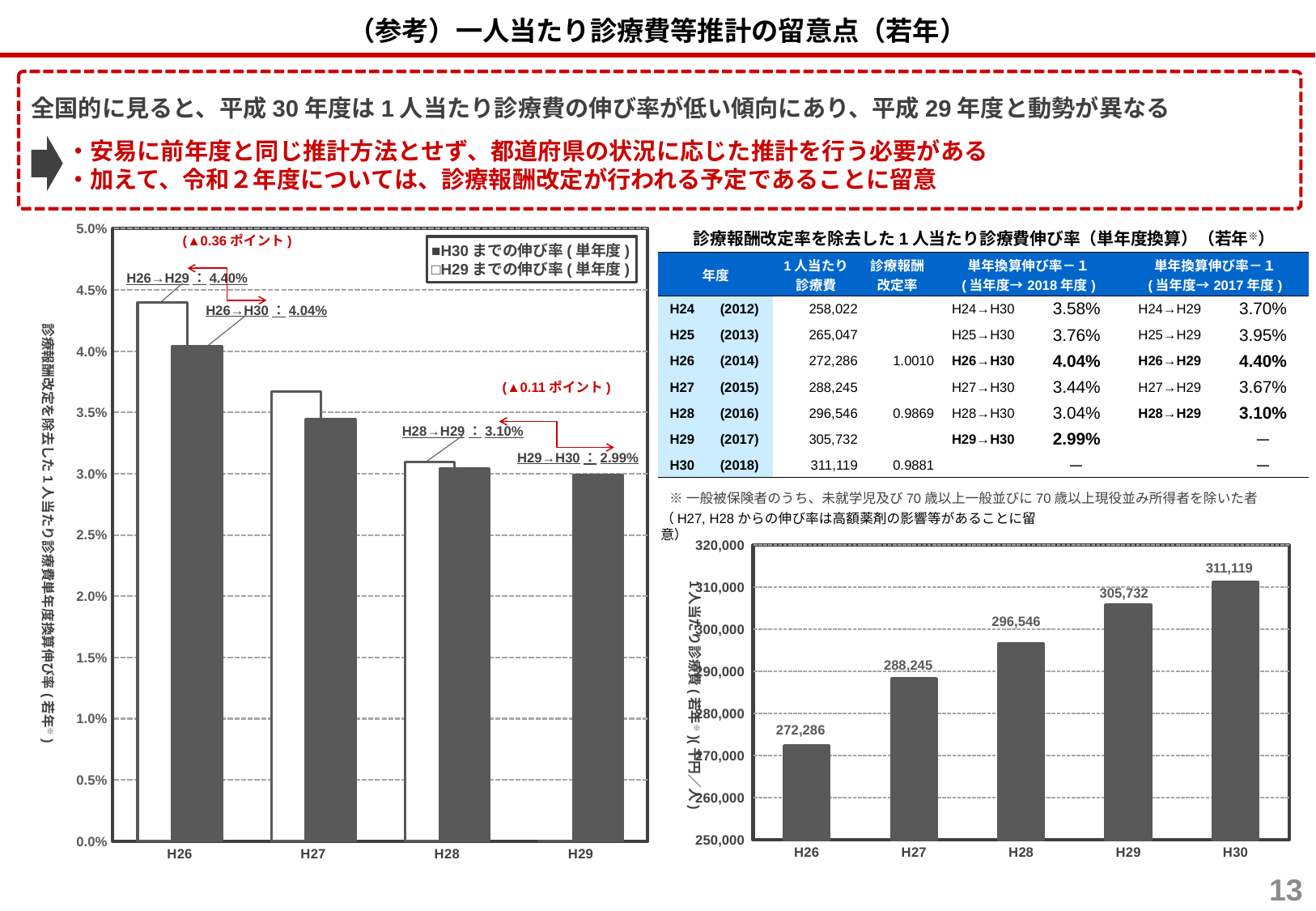

（参考）一人当たり診療費等推計の留意点（若年）

全国的に見ると、平成30年度は1人当たり診療費の伸び率が低い傾向にあり、平成29年度と動勢が異なる

・安易に前年度と同じ推計方法とせず、都道府県の状況に応じた推計を行う必要がある
・加えて、令和２年度については、診療報酬改定が行われる予定であることに留意

### Chart

| Category | 単年換算伸び率
(当年度→2017年度) | 単年換算伸び率
(当年度→2018年度) |
|---|---|---|
| H26 | 0.043952676606093366 | 0.040415451716305784 |
| H27 | 0.0366997239125717 | 0.034419981650332776 |
| H28 | 0.030976644432904266 | 0.030425938044964074 |
| H29 | 0.0 | 0.029875525822296467 |
診療報酬改定率を除去した1人当たり診療費伸び率（単年度換算）（若年※）
診療報酬改定を除去した1人当たり診療費単年度換算伸び率(若年※)

(▲0.36ポイント)
■H30までの伸び率(単年度)
□H29までの伸び率(単年度)
| 年度 |  | 1人当たり 診療費 | 診療報酬 改定率 | 単年換算伸び率－１ (当年度→2018年度) |  | 単年換算伸び率－１ (当年度→2017年度) |  |
| --- | --- | --- | --- | --- | --- | --- | --- |
| H24 | (2012) | 258,022 | 1.0000 | H24→H30 | 3.58% | H24→H29 | 3.70% |
| H25 | (2013) | 265,047 | 1.0000 | H25→H30 | 3.76% | H25→H29 | 3.95% |
| H26 | (2014) | 272,286 | 1.0010 | H26→H30 | 4.04% | H26→H29 | 4.40% |
| H27 | (2015) | 288,245 | 1.0000 | H27→H30 | 3.44% | H27→H29 | 3.67% |
| H28 | (2016) | 296,546 | 0.9869 | H28→H30 | 3.04% | H28→H29 | 3.10% |
| H29 | (2017) | 305,732 | 1.0000 | H29→H30 | 2.99% |  | － |
| H30 | (2018) | 311,119 | 0.9881 |  | － |  | － |
H26→H29：4.40%
H26→H30：4.04%
(▲0.11ポイント)
H28→H29：3.10%
H29→H30：2.99%
※一般被保険者のうち、未就学児及び70歳以上一般並びに70歳以上現役並み所得者を除いた者
（H27, H28からの伸び率は高額薬剤の影響等があることに留意）

### Chart

| Category | 1人当たり
診療費 |
|---|---|
| H26 | 272286.0 |
| H27 | 288245.0 |
| H28 | 296546.0 |
| H29 | 305732.0 |
| H30 | 311119.0 |
1人当たり診療費(若年※)(千円／人)
311,119
305,732
296,546
288,245
13